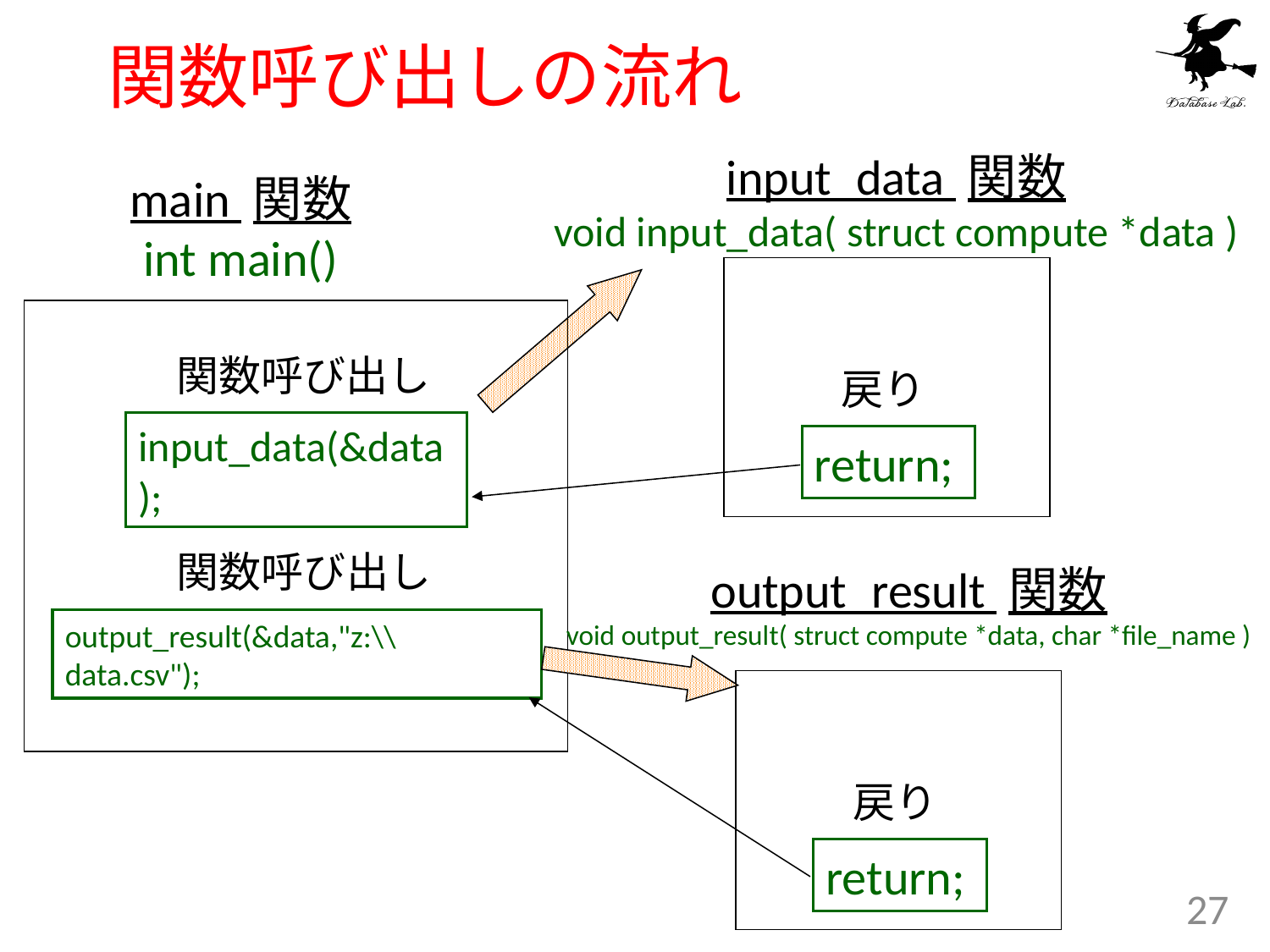

# 関数呼び出しの流れ
input_data 関数
void input_data( struct compute *data )
main 関数
int main()

関数呼び出し
戻り
input_data(&data);
return;

関数呼び出し
output_result 関数
void output_result( struct compute *data, char *file_name )
output_result(&data,"z:\\data.csv");

戻り
return;
27